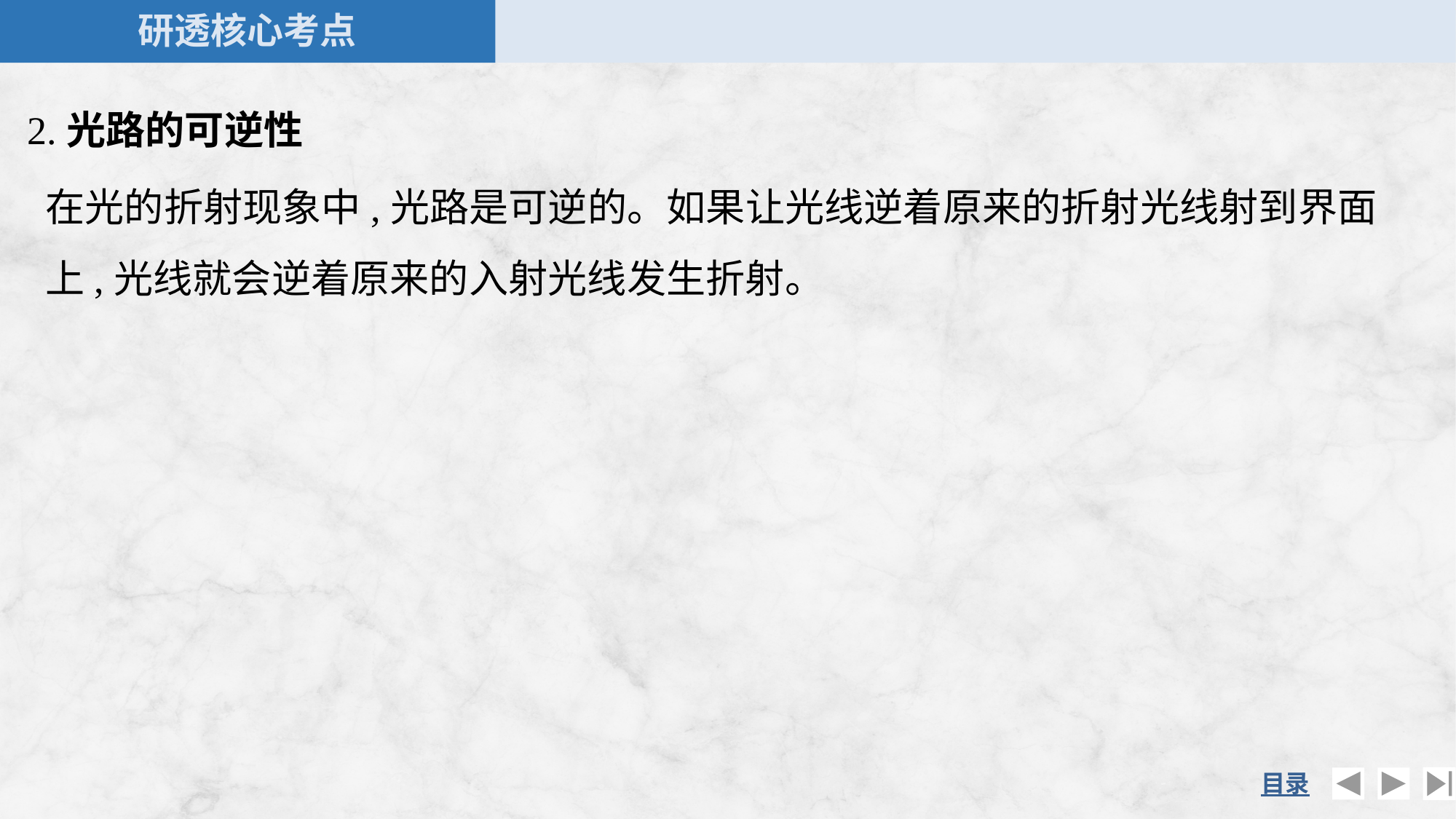

2.光路的可逆性
在光的折射现象中,光路是可逆的。如果让光线逆着原来的折射光线射到界面上,光线就会逆着原来的入射光线发生折射。